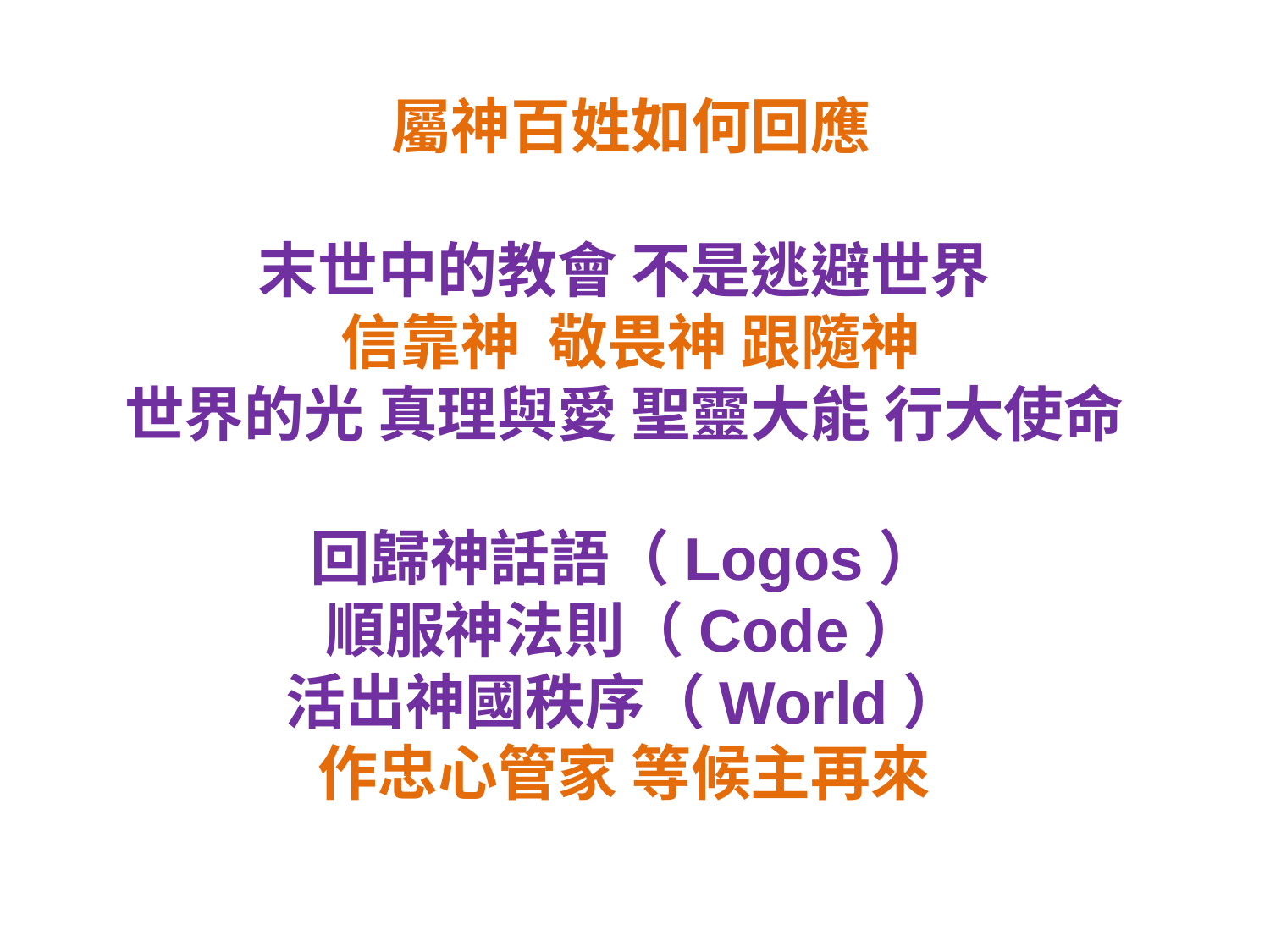

屬神百姓如何回應

末世中的教會 不是逃避世界
信靠神  敬畏神 跟隨神
世界的光 真理與愛 聖靈大能 行大使命

回歸神話語（Logos）
順服神法則（Code）
活出神國秩序（World）
作忠心管家 等候主再來